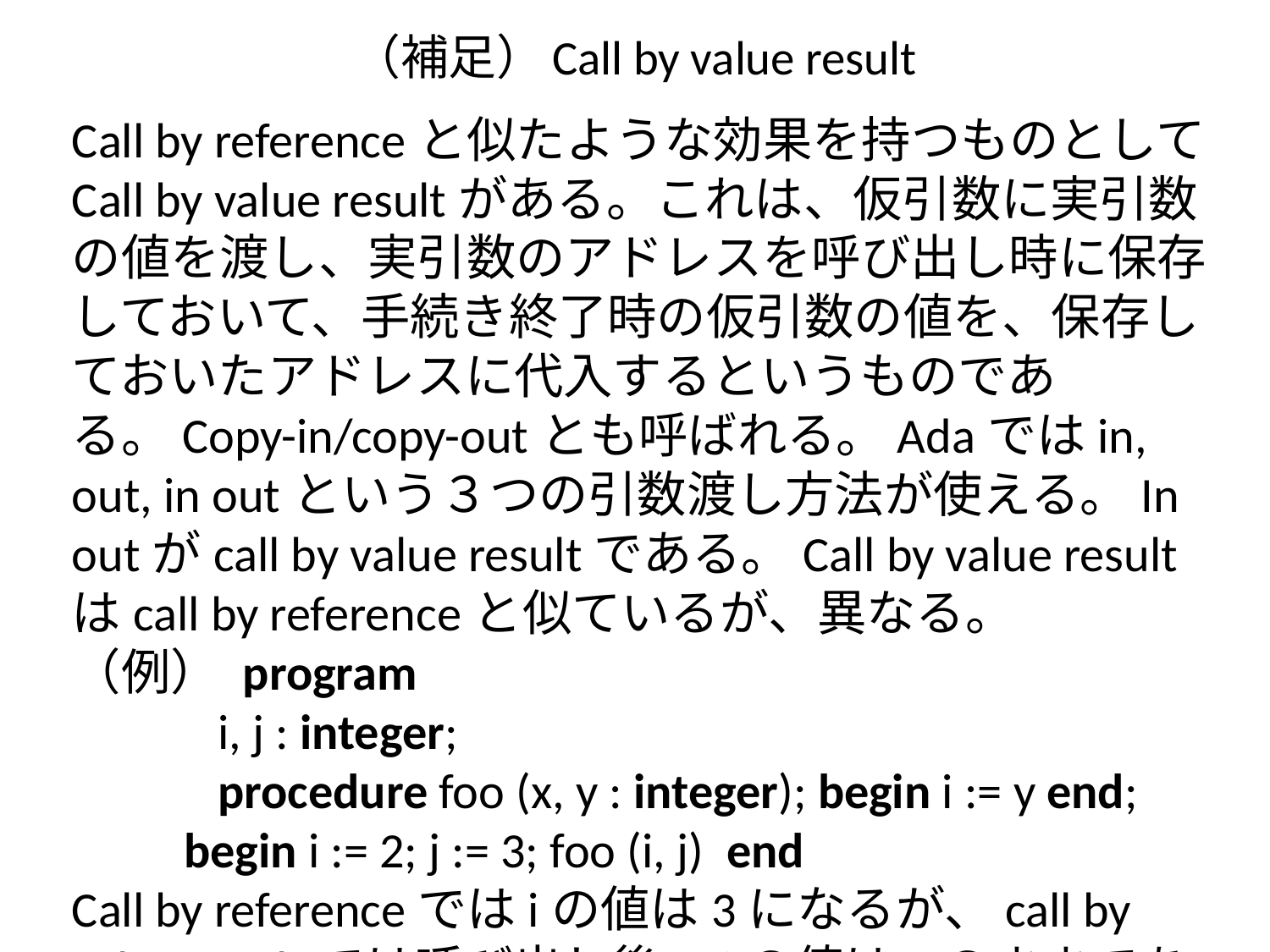

# （補足）Call by value result
Call by referenceと似たような効果を持つものとして
Call by value resultがある。これは、仮引数に実引数の値を渡し、実引数のアドレスを呼び出し時に保存しておいて、手続き終了時の仮引数の値を、保存しておいたアドレスに代入するというものである。Copy-in/copy-outとも呼ばれる。Adaではin, out, in outという３つの引数渡し方法が使える。In outがcall by value resultである。Call by value resultはcall by referenceと似ているが、異なる。
（例） program
             i, j : integer;
             procedure foo (x, y : integer); begin i := y end;
          begin i := 2; j := 3; foo (i, j)  end
Call by referenceではiの値は3になるが、call by value resultでは呼び出し後、iの値は2のままである。